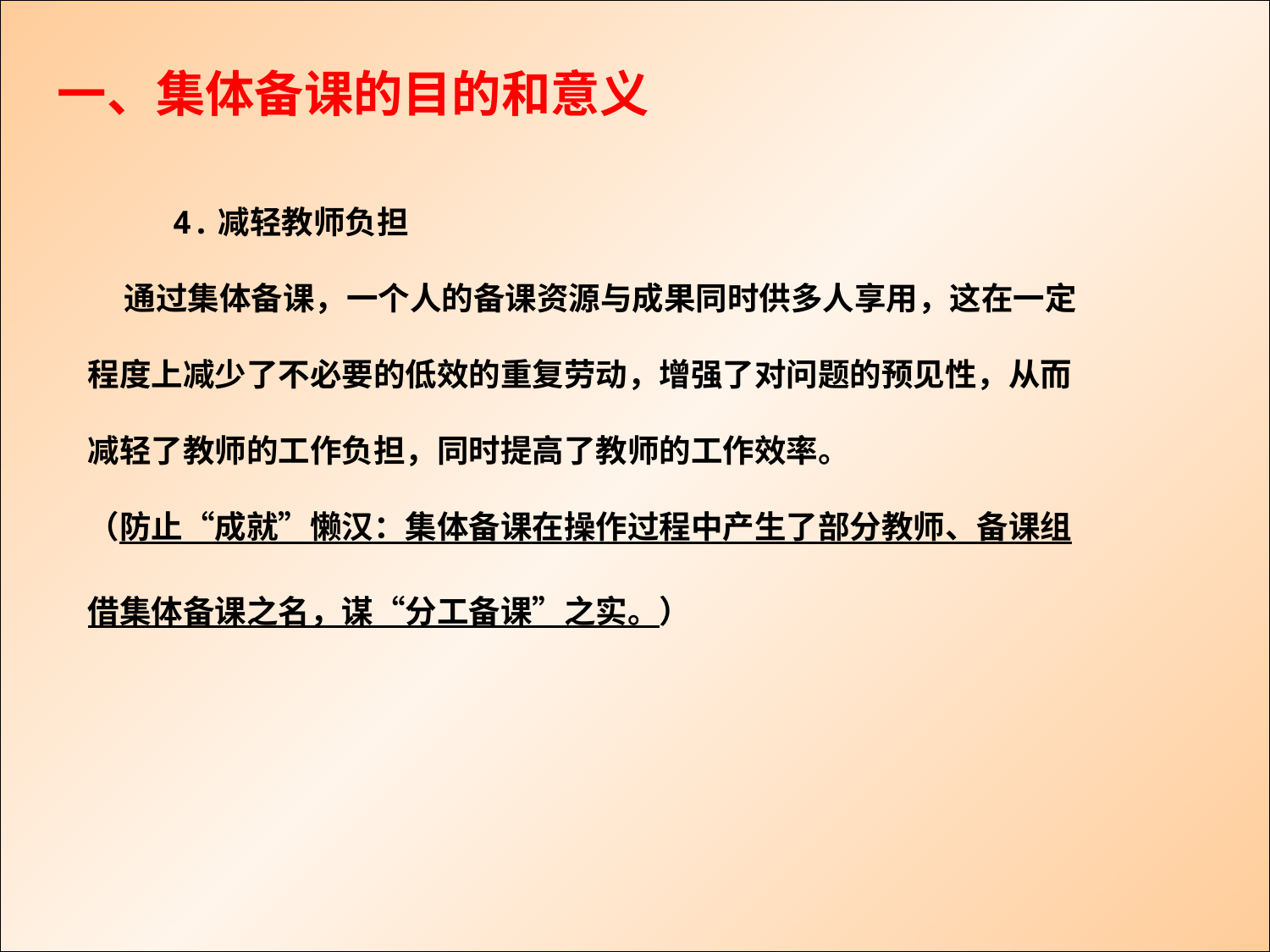

一、集体备课的目的和意义

    4.减轻教师负担
    通过集体备课，一个人的备课资源与成果同时供多人享用，这在一定程度上减少了不必要的低效的重复劳动，增强了对问题的预见性，从而减轻了教师的工作负担，同时提高了教师的工作效率。
（防止“成就”懒汉：集体备课在操作过程中产生了部分教师、备课组借集体备课之名，谋“分工备课”之实。）